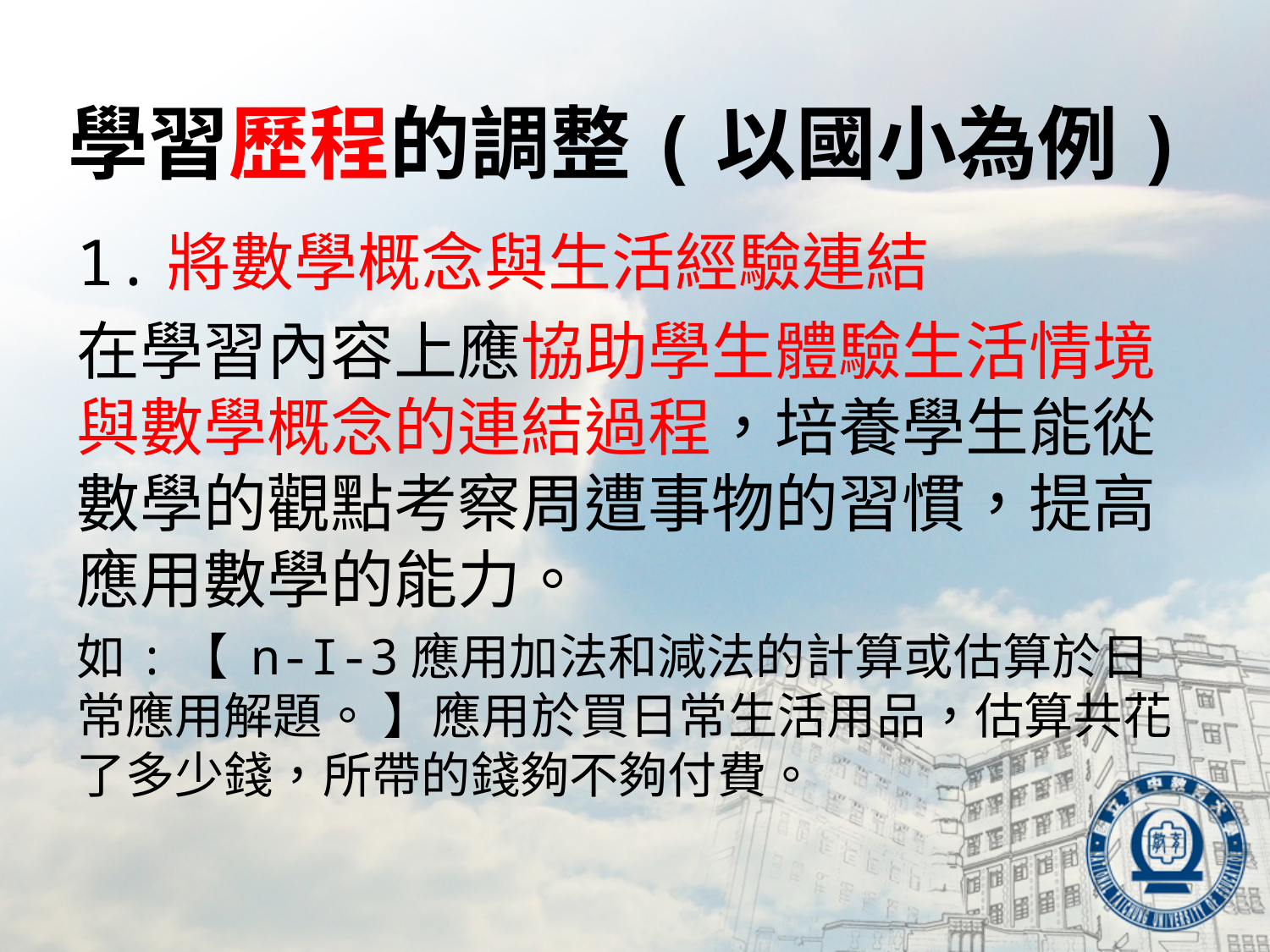

# 學習歷程的調整(以國小為例)
1.將數學概念與生活經驗連結
在學習內容上應協助學生體驗生活情境與數學概念的連結過程，培養學生能從數學的觀點考察周遭事物的習慣，提高應用數學的能力。
如:【 n-I-3應用加法和減法的計算或估算於日常應用解題。 】應用於買日常生活用品，估算共花了多少錢，所帶的錢夠不夠付費。